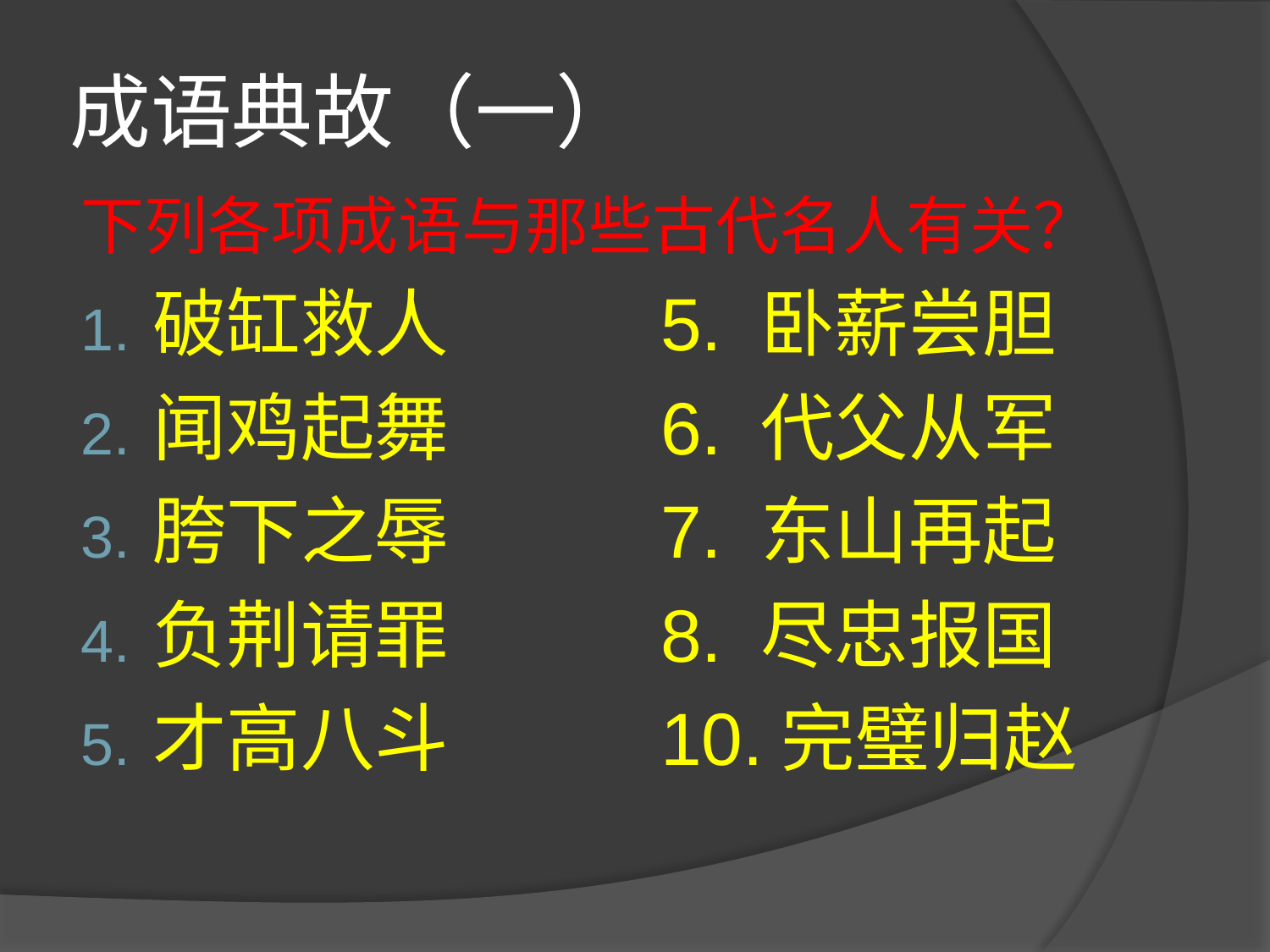

# 成语典故（一）
下列各项成语与那些古代名人有关？
破缸救人		5. 卧薪尝胆
闻鸡起舞		6. 代父从军
胯下之辱		7. 东山再起
负荆请罪		8. 尽忠报国
才高八斗		10.完璧归赵